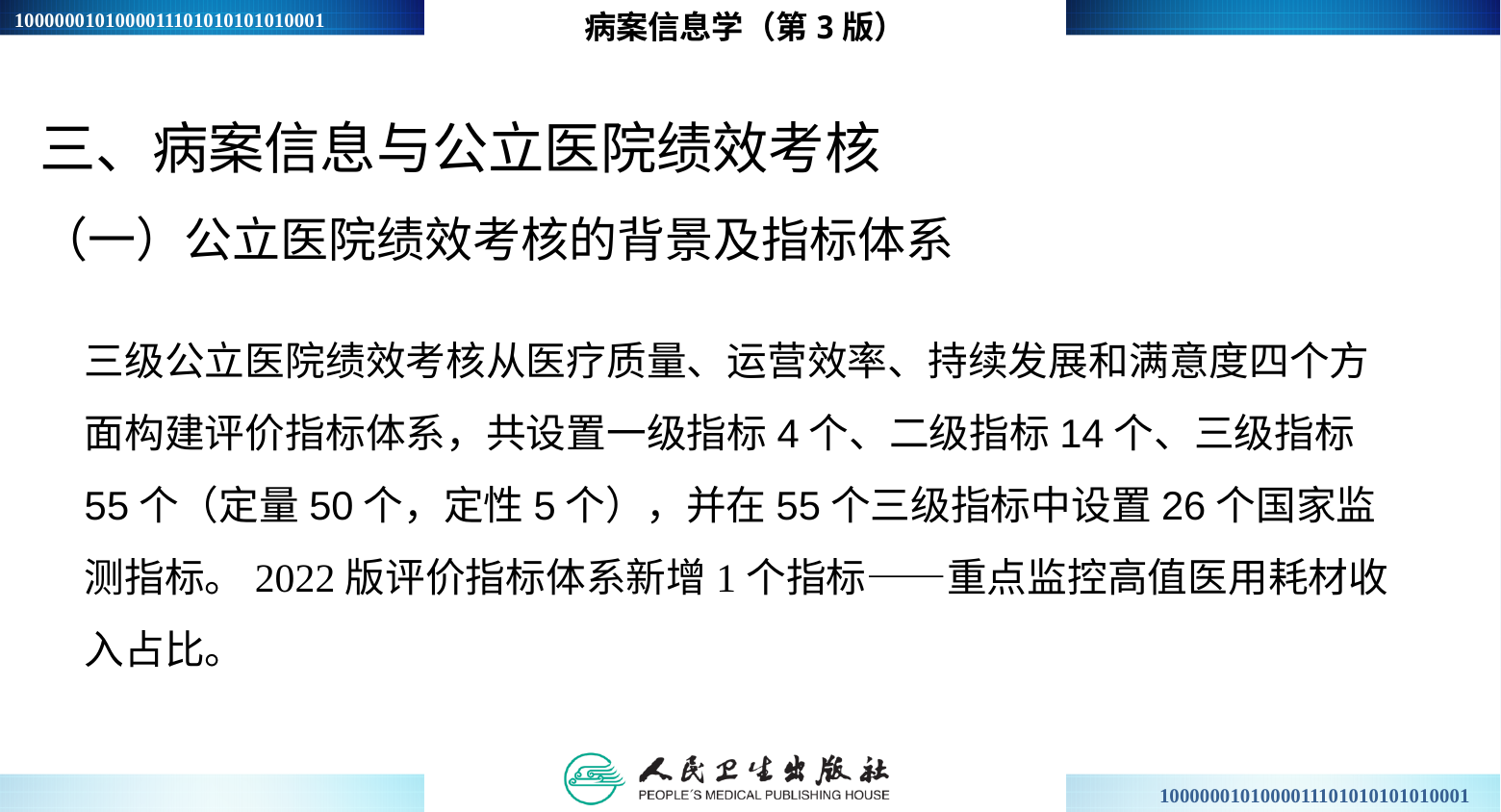

病案信息学（第3版）
三、病案信息与公立医院绩效考核
（一）公立医院绩效考核的背景及指标体系
三级公立医院绩效考核从医疗质量、运营效率、持续发展和满意度四个方面构建评价指标体系，共设置一级指标4个、二级指标14个、三级指标55个（定量50个，定性5个），并在55个三级指标中设置26个国家监测指标。2022版评价指标体系新增1个指标——重点监控高值医用耗材收入占比。